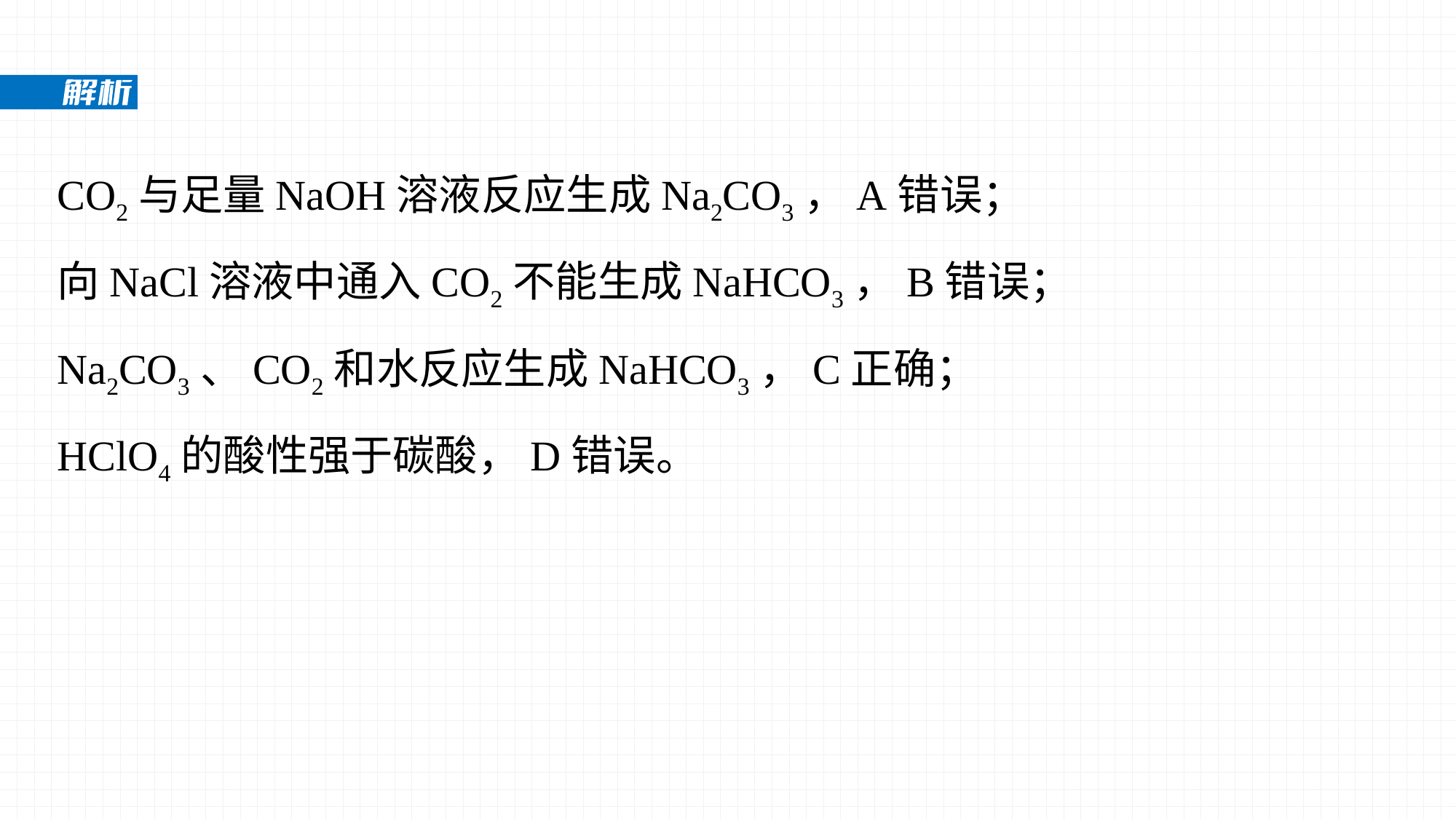

CO2与足量NaOH溶液反应生成Na2CO3，A错误；
向NaCl溶液中通入CO2不能生成NaHCO3，B错误；
Na2CO3、CO2和水反应生成NaHCO3，C正确；
HClO4的酸性强于碳酸，D错误。